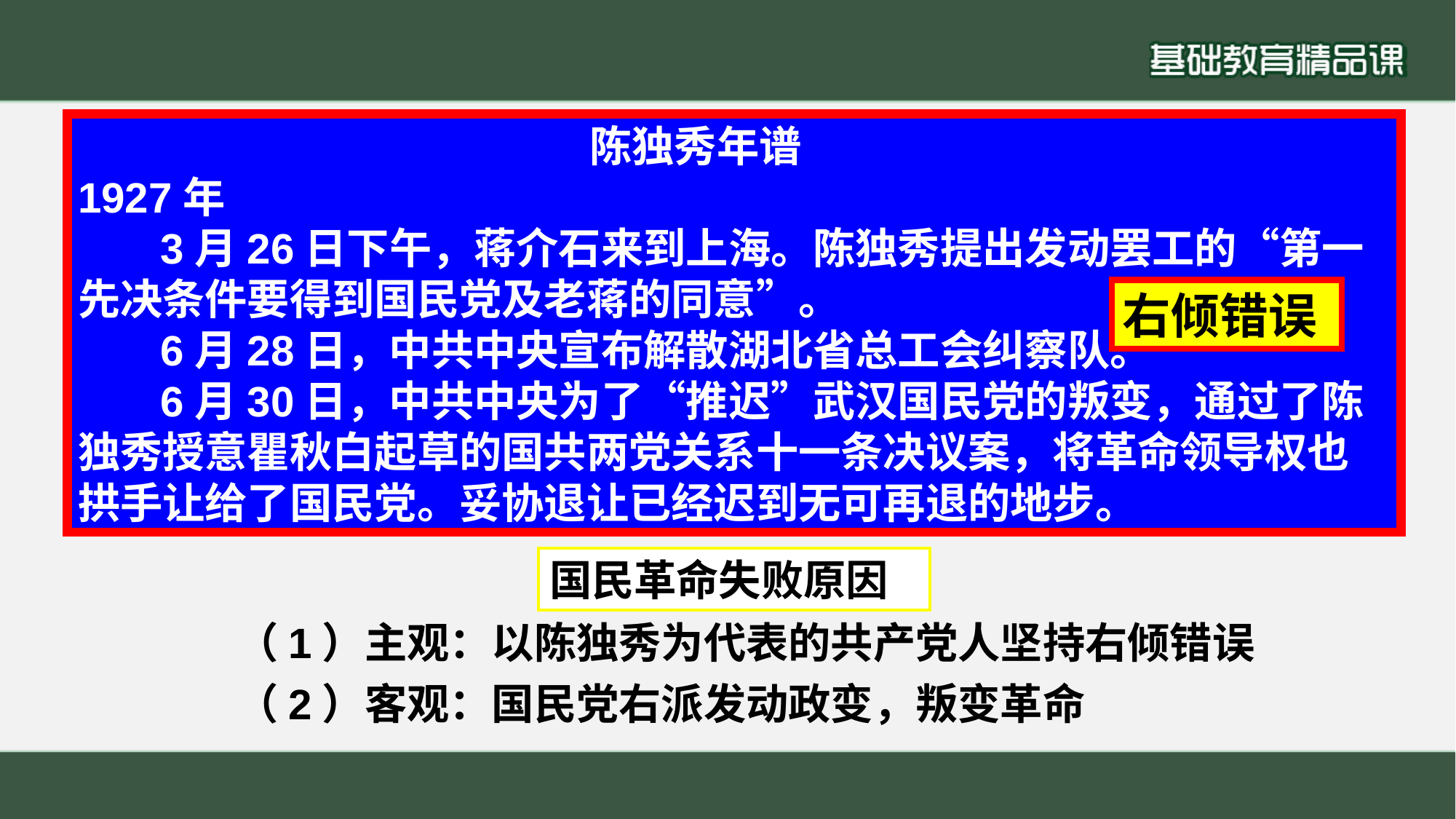

陈独秀年谱
1927年
       3月26日下午，蒋介石来到上海。陈独秀提出发动罢工的“第一先决条件要得到国民党及老蒋的同意”。
       6月28日，中共中央宣布解散湖北省总工会纠察队。
       6月30日，中共中央为了“推迟”武汉国民党的叛变，通过了陈独秀授意瞿秋白起草的国共两党关系十一条决议案，将革命领导权也拱手让给了国民党。妥协退让已经迟到无可再退的地步。
右倾错误
国民革命失败原因
（1）主观：以陈独秀为代表的共产党人坚持右倾错误
（2）客观：国民党右派发动政变，叛变革命